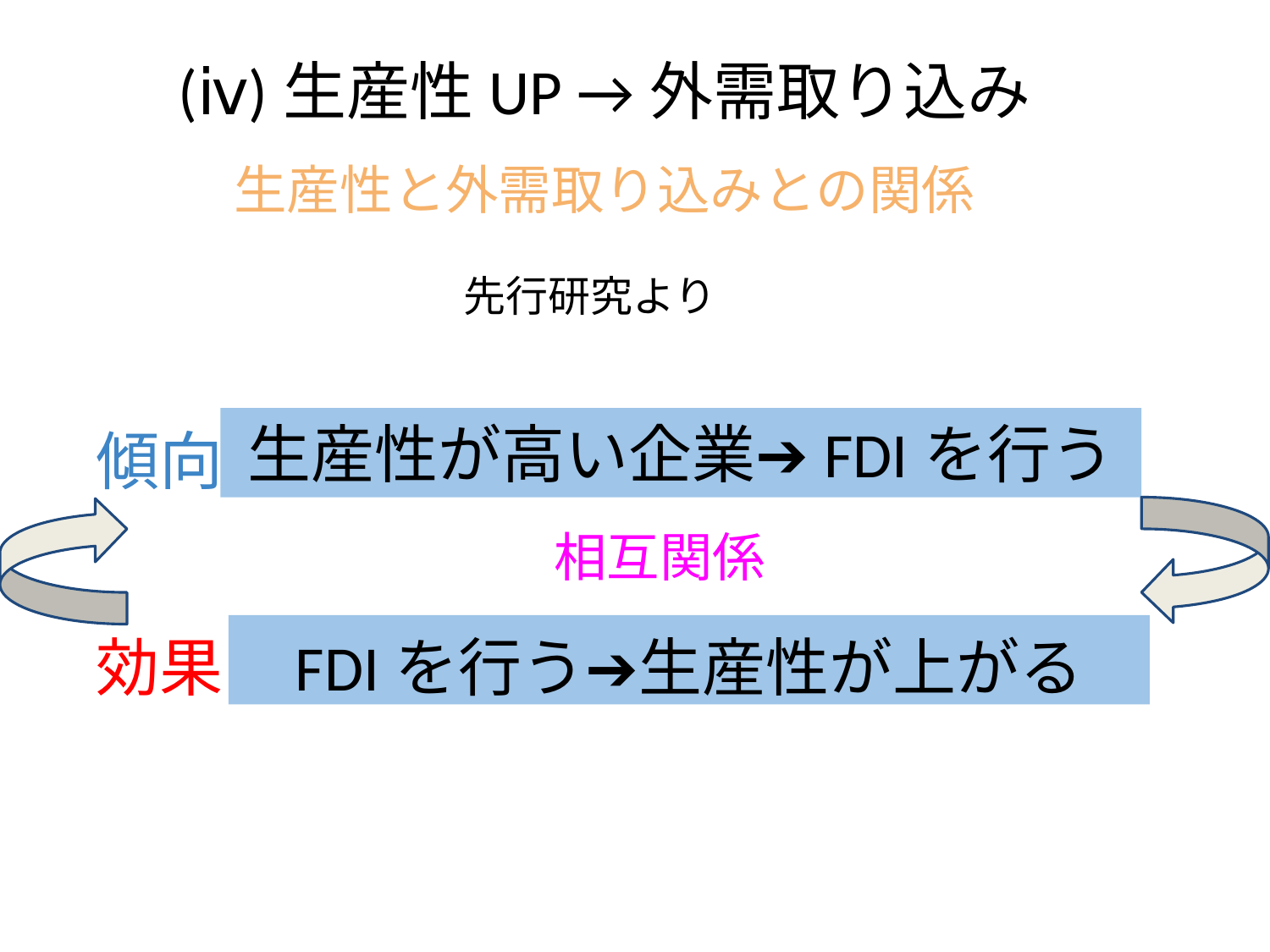

(ⅳ)生産性UP →外需取り込み

生産性と外需取り込みとの関係
先行研究より
傾向
生産性が高い企業➔FDIを行う

相互関係
効果
FDIを行う➔生産性が上がる